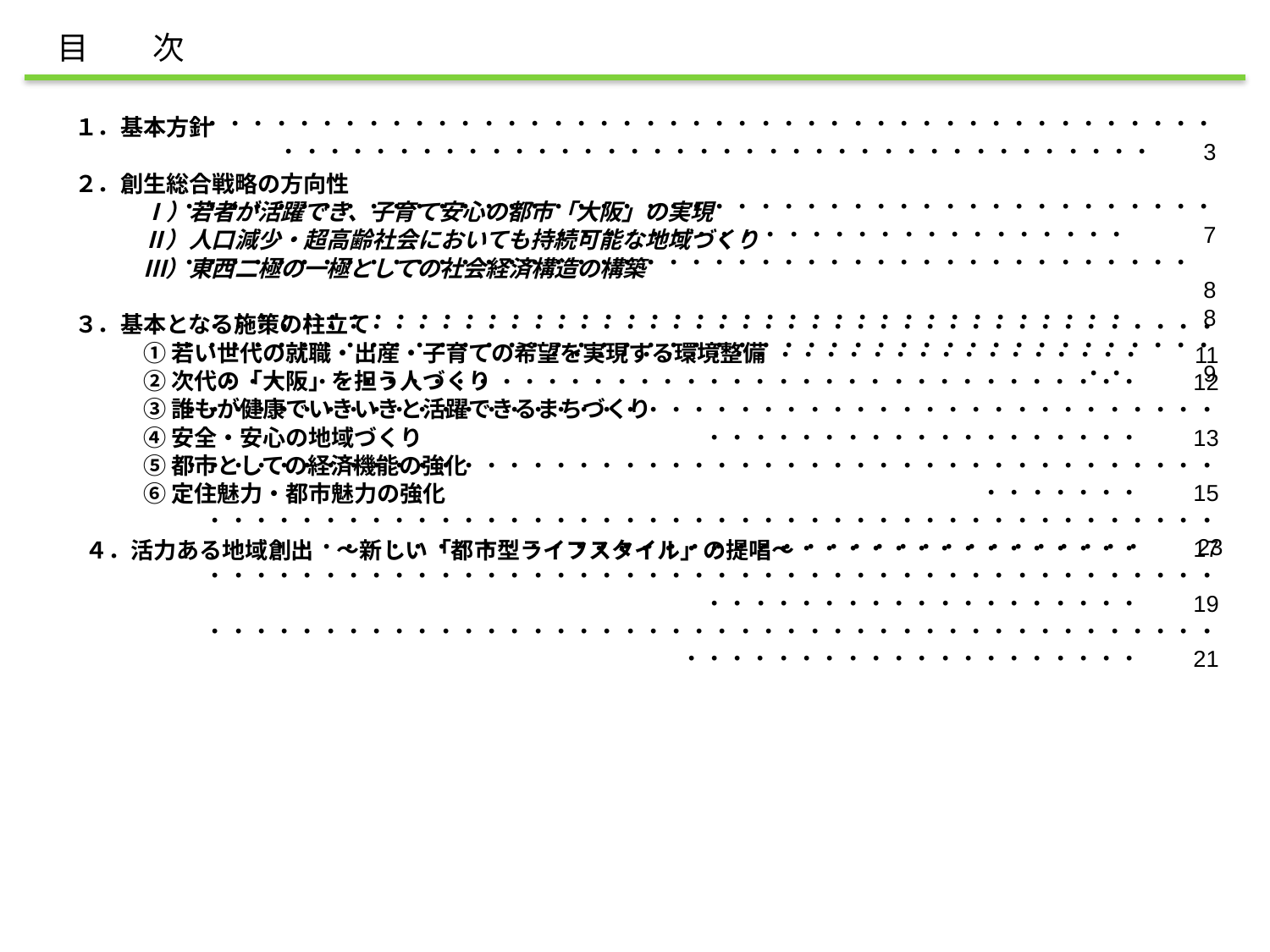

目　　次
　・・・・・・・・・・・・・・・・・・・・・・・・・・・・・・・・・・・・・・・・・・・・・・・・・・・・・・・・・・・・・・・・・・・・・・・・・・・・・・・・・・  　  3

・・・・・・・・・・・・・・・・・・・・・・・・・・・・・・・・・・・・・・・・・・・・・・・・・・・・・・・・・・・・・・・・・・・・・・　　　7
・・・・・・・・・・・・・・・・・・・・・・・・・・・・・・・・・・・・・・・・・・・・　　　8
　・・・・・・・・・・・・・・・・・・・・・・・・・・・・・・・・・・・・・・・・　　　8
・・・・・・・・・・・・・・・・・・・・・・・・・・・・・・・・・・・・・・・・・・・・・・・　　　9
１．基本方針

２．創生総合戦略の方向性
　　　Ⅰ）若者が活躍でき、子育て安心の都市「大阪」の実現
　　　Ⅱ）人口減少・超高齢社会においても持続可能な地域づくり
　　　Ⅲ）東西二極の一極としての社会経済構造の構築

３．基本となる施策の柱立て
　　　① 若い世代の就職・出産・子育ての希望を実現する環境整備
　　　② 次代の「大阪」を担う人づくり
　　　③ 誰もが健康でいきいきと活躍できるまちづくり
　　　④ 安全・安心の地域づくり
　　　⑤ 都市としての経済機能の強化
　　　⑥ 定住魅力・都市魅力の強化

 ４．活力ある地域創出　～新しい「都市型ライフスタイル」の提唱～

　・・・・・・・・・・・・・・・・・・・・・・・・・・・・・・・・・・・・・・・・・・・・・・・・・・・・・・・・・・・・・・・・・・・・・・　　11
・・・・・・・・・・・・・・・・・・・・・・・・・・・・・・・・・・・・・・・・　　12
・・・・・・・・・・・・・・・・・・・・・・・・・・・・・・・・・・・・・・・・・・・・・・・・・・・・・・・・・・・・・・・・　　13
・・・・・・・・・・・・・・・・・・・・・・・・・・・・・・・・・・・・・・・・・・・・・・・・・・・・　　15
　・・・・・・・・・・・・・・・・・・・・・・・・・・・・・・・・・・・・・・・・・・・・・・・・・・・・・・・・・・・・・・・・・・・・　　17
　・・・・・・・・・・・・・・・・・・・・・・・・・・・・・・・・・・・・・・・・・・・・・・・・・・・・・・・・・・・・・・・　　19
　・・・・・・・・・・・・・・・・・・・・・・・・・・・・・・・・・・・・・・・・・・・・・・・・・・・・・・・・・・・・・・・・　　21

　・・・・・・・・・・・・・・・・・・・・・・・・・・・・・・・・・・・・・・　　23